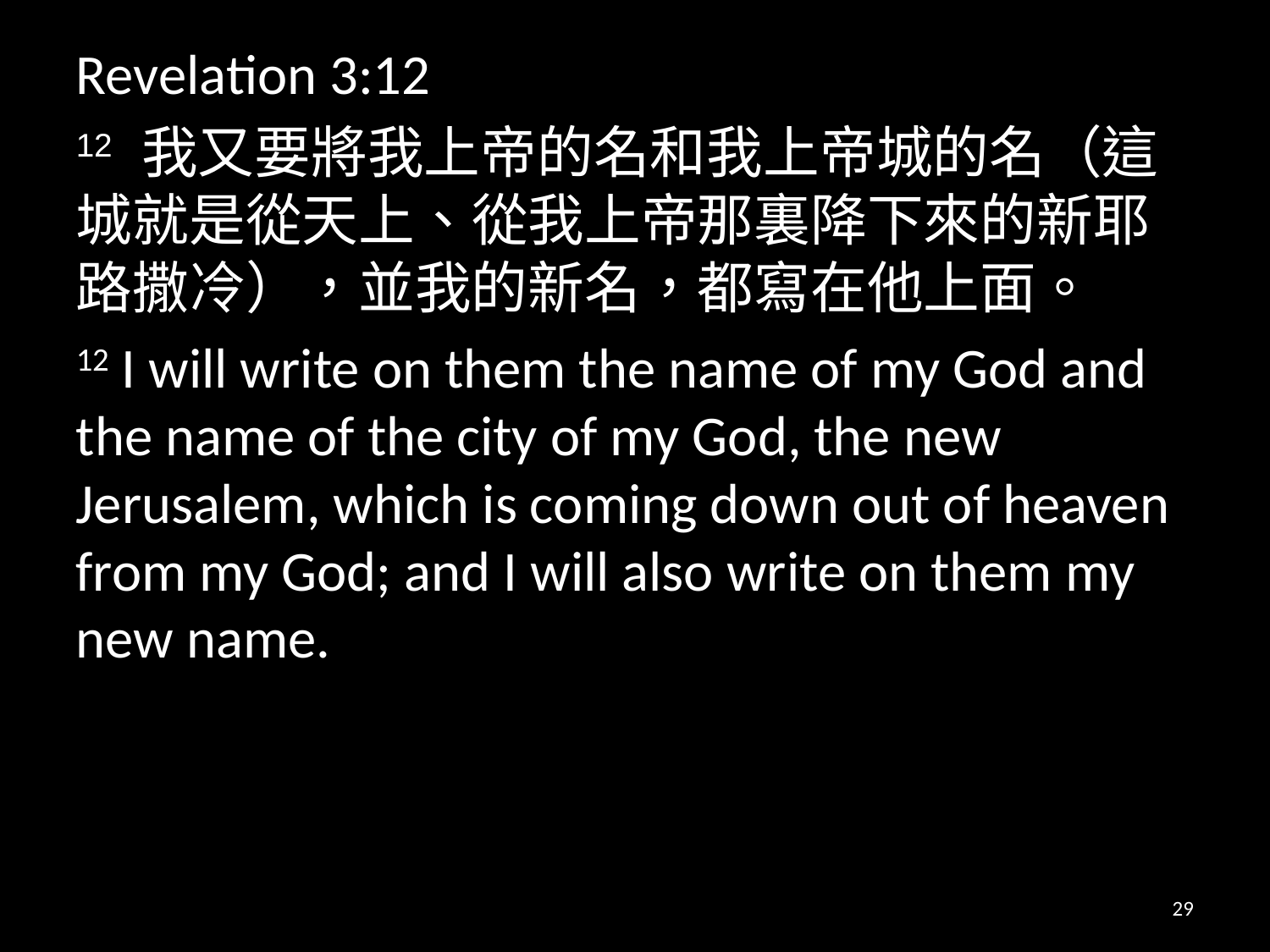

Revelation 3:12
12 我又要將我上帝的名和我上帝城的名（這城就是從天上、從我上帝那裏降下來的新耶路撒冷），並我的新名，都寫在他上面。
12 I will write on them the name of my God and the name of the city of my God, the new Jerusalem, which is coming down out of heaven from my God; and I will also write on them my new name.

29